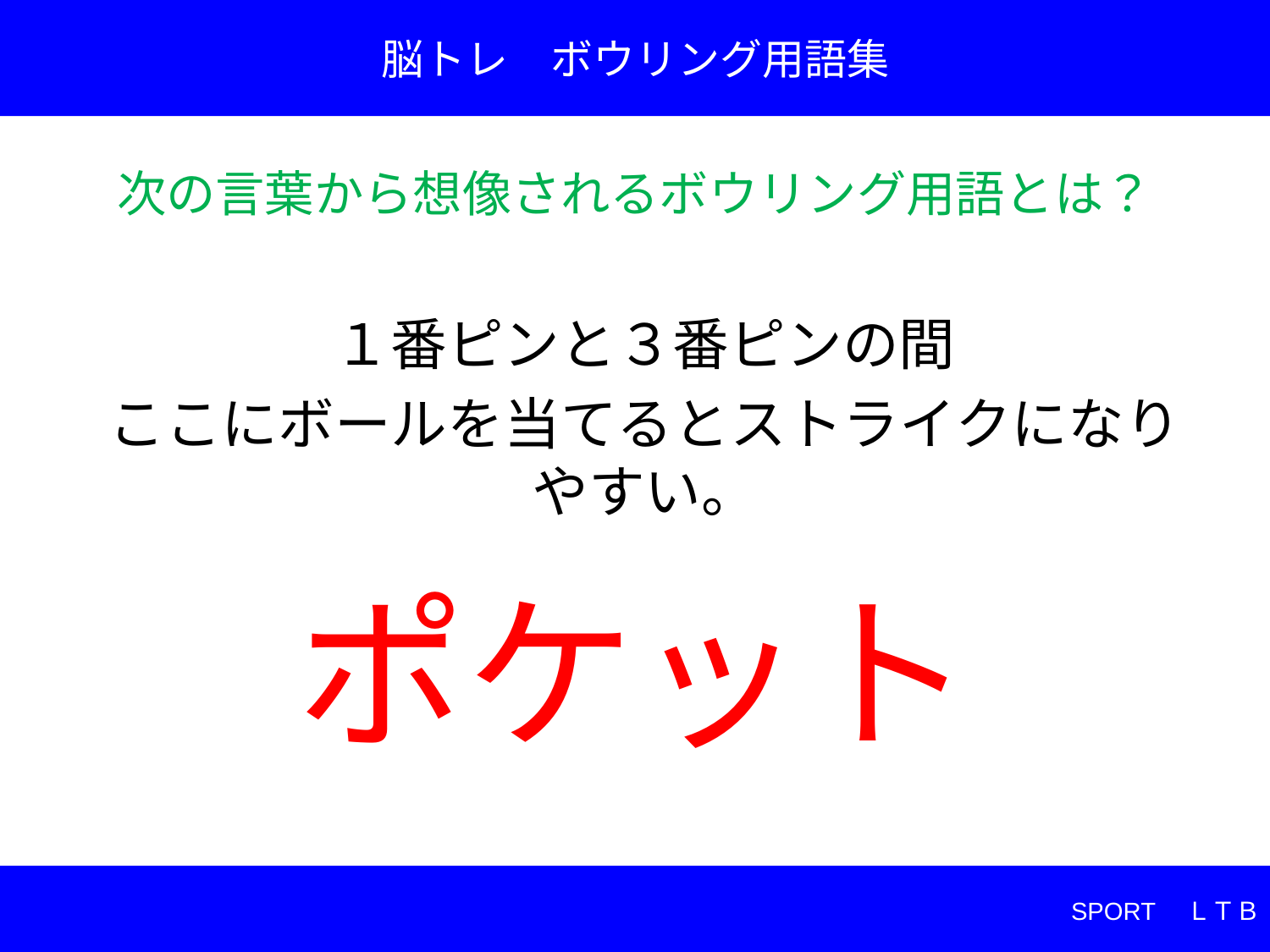

脳トレ　ボウリング用語集
次の言葉から想像されるボウリング用語とは？
１番ピンと３番ピンの間
ここにボールを当てるとストライクになりやすい。
# ポケット
SPORT　ＬＴＢ